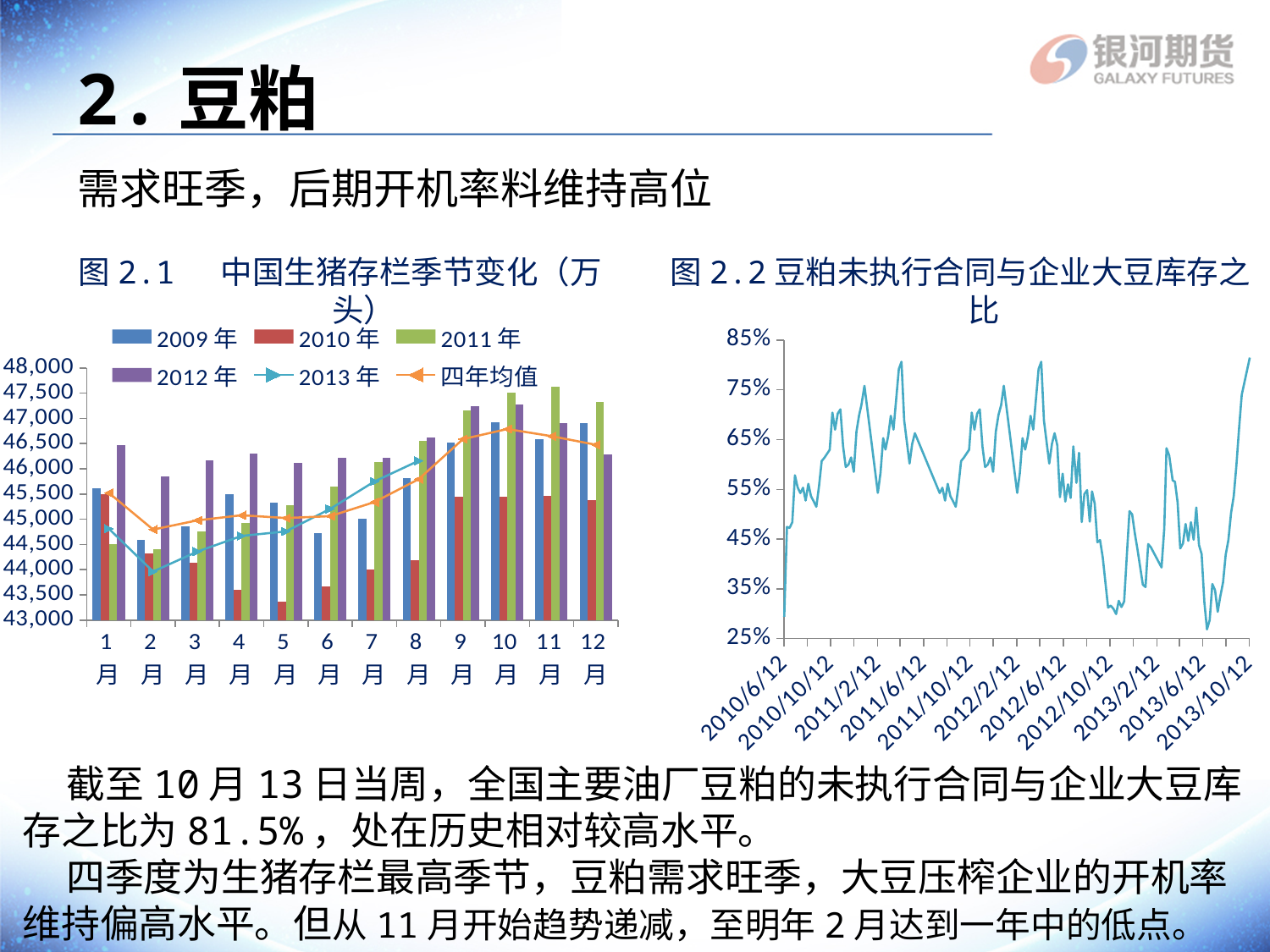

# 2.豆粕
需求旺季，后期开机率料维持高位
图2.1  中国生猪存栏季节变化（万头）
图2.2豆粕未执行合同与企业大豆库存之比

### Chart

| Category | 2009年 | 2010年 | 2011年 | 2012年 | 2013年 | 四年均值 |
|---|---|---|---|---|---|---|
| 1月 | 45616.0 | 45500.0 | 44510.0 | 46467.0 | 44813.0 | 45523.25 |
| 2月 | 44594.0 | 44330.0 | 44410.0 | 45846.0 | 43962.0 | 44795.0 |
| 3月 | 44861.0 | 44130.0 | 44750.0 | 46167.0 | 44358.0 | 44977.0 |
| 4月 | 45489.0 | 43600.0 | 44920.0 | 46306.0 | 44669.0 | 45078.75 |
| 5月 | 45325.0 | 43370.0 | 45280.0 | 46121.0 | 44758.0 | 45024.0 |
| 6月 | 44720.0 | 43670.0 | 45640.0 | 46213.0 | 45206.0 | 45060.75 |
| 7月 | 45006.0 | 44000.0 | 46142.0 | 46213.0 | 45748.0 | 45340.25 |
| 8月 | 45816.0 | 44180.0 | 46557.0 | 46629.0 | 46160.0 | 45795.5 |
| 9月 | 46516.0 | 45450.0 | 47158.0 | 47235.0 | None | 46589.75 |
| 10月 | 46921.0 | 45440.0 | 47516.0 | 47282.0 | None | 46789.75 |
| 11月 | 46590.0 | 45470.0 | 47625.0 | 46904.0 | None | 46647.25 |
| 12月 | 46900.0 | 45380.0 | 47334.0 | 46294.0 | None | 46477.0 |

### Chart

| Category | 未执行合同与油厂大豆库存之比 |
|---|---|
| 40341 | 0.29396507003285566 |
| 40348 | 0.47448690728945647 |
| 40355 | 0.47245632065775994 |
| 40362 | 0.48405157787580666 |
| 40369 | 0.5781966802902655 |
| 40376 | 0.5539207760711407 |
| 40383 | 0.5425427458947003 |
| 40390 | 0.5532578598717185 |
| 40397 | 0.5275416223875318 |
| 40404 | 0.5610537557849765 |
| 40411 | 0.536098509397278 |
| 40418 | 0.5260736196319018 |
| 40425 | 0.5151039623381728 |
| 40432 | 0.5560654429369513 |
| 40439 | 0.6067773029911557 |
| 40446 | 0.6133858267716535 |
| 40460 | 0.62939362795478 |
| 40467 | 0.7042160737812906 |
| 40474 | 0.669919743178172 |
| 40481 | 0.7021731786960927 |
| 40488 | 0.7107126002831526 |
| 40495 | 0.6362183146837188 |
| 40502 | 0.5948430493273535 |
| 40509 | 0.5996641477749786 |
| 40516 | 0.6140417457305507 |
| 40523 | 0.5851833374906453 |
| 40530 | 0.6657633012042031 |
| 40537 | 0.6988987375772227 |
| 40543 | 0.7192778101339546 |
| 40551 | 0.7579666160849785 |
| 40586 | 0.5429067592839968 |
| 40593 | 0.5827828120432622 |
| 40600 | 0.6529331425598345 |
| 40606 | 0.6298945286750176 |
| 40613 | 0.6566390041493794 |
| 40620 | 0.6977022977022975 |
| 40627 | 0.6699421965317934 |
| 40641 | 0.7916934447300776 |
| 40648 | 0.8062803398058246 |
| 40655 | 0.6883821932681867 |
| 40669 | 0.6017723432025838 |
| 40676 | 0.6413972134595182 |
| 40683 | 0.662700449005774 |
| 40748 | 0.5425427458947003 |
| 40755 | 0.5532578598717185 |
| 40762 | 0.5275416223875318 |
| 40769 | 0.5610537557849765 |
| 40776 | 0.536098509397278 |
| 40783 | 0.5260736196319018 |
| 40790 | 0.5151039623381728 |
| 40797 | 0.5560654429369513 |
| 40804 | 0.6067773029911557 |
| 40811 | 0.6133858267716535 |
| 40825 | 0.62939362795478 |
| 40832 | 0.7042160737812906 |
| 40839 | 0.669919743178172 |
| 40846 | 0.7021731786960927 |
| 40853 | 0.7107126002831526 |
| 40860 | 0.6362183146837188 |
| 40867 | 0.5948430493273535 |
| 40874 | 0.5996641477749786 |
| 40881 | 0.6140417457305507 |
| 40888 | 0.5851833374906453 |
| 40895 | 0.6657633012042031 |
| 40902 | 0.6994623655913969 |
| 40909 | 0.7192778101339546 |
| 40916 | 0.7579666160849785 |
| 40951 | 0.5429067592839968 |
| 40958 | 0.5827828120432622 |
| 40965 | 0.6529331425598345 |
| 40972 | 0.6298945286750176 |
| 40979 | 0.6566390041493794 |
| 40986 | 0.6977022977022975 |
| 40993 | 0.6699421965317934 |
| 41007 | 0.7916934447300776 |
| 41014 | 0.8062803398058246 |
| 41021 | 0.6882576442916586 |
| 41035 | 0.6017723432025838 |
| 41042 | 0.6413972134595182 |
| 41049 | 0.662700449005774 |
| 41056 | 0.6384880803011292 |
| 41063 | 0.5342297931919611 |
| 41070 | 0.5814827767092134 |
| 41077 | 0.5255375201835643 |
| 41084 | 0.5600034238758277 |
| 41091 | 0.5326975476839236 |
| 41098 | 0.636198300460945 |
| 41106 | 0.5630116065974352 |
| 41113 | 0.6233323450933885 |
| 41120 | 0.48433983744142334 |
| 41127 | 0.5405483405483407 |
| 41134 | 0.5484327349325611 |
| 41141 | 0.48500157878118094 |
| 41147 | 0.5458130364184653 |
| 41154 | 0.5216185655825974 |
| 41161 | 0.4435591591873081 |
| 41168 | 0.44815507893095347 |
| 41175 | 0.4131293067510238 |
| 41189 | 0.3123524184334139 |
| 41196 | 0.3162813944770713 |
| 41203 | 0.3099475030286719 |
| 41210 | 0.2993827985144426 |
| 41217 | 0.3259533819249244 |
| 41224 | 0.31346907244937416 |
| 41231 | 0.3245110603443481 |
| 41238 | 0.41621935296677776 |
| 41245 | 0.5062792877225867 |
| 41252 | 0.49974567650050866 |
| 41259 | 0.4620129048582998 |
| 41266 | 0.4290974405029187 |
| 41280 | 0.35832606800348793 |
| 41287 | 0.3536203347355231 |
| 41294 | 0.43998075535241876 |
| 41301 | 0.43363015834517166 |
| 41329 | 0.3930048523138055 |
| 41336 | 0.4706558790915439 |
| 41342 | 0.6325914149443571 |
| 41349 | 0.6181463957695519 |
| 41358 | 0.5680478864089846 |
| 41364 | 0.5652727776239269 |
| 41371 | 0.5240980599255106 |
| 41378 | 0.43126639504381376 |
| 41385 | 0.44110127826941986 |
| 41392 | 0.4804765773084222 |
| 41399 | 0.4466498578402448 |
| 41406 | 0.48407717340771766 |
| 41413 | 0.44881550610193827 |
| 41420 | 0.5134404778836581 |
| 41427 | 0.4379853463782745 |
| 41434 | 0.41971252566735157 |
| 41441 | 0.3237800980183253 |
| 41448 | 0.26871599746336905 |
| 41455 | 0.28741502026746724 |
| 41462 | 0.35966135458167325 |
| 41469 | 0.34729353541602176 |
| 41476 | 0.3040055920252858 |
| 41483 | 0.33598806860551905 |
| 41490 | 0.36276715410573673 |
| 41497 | 0.4186383120859545 |
| 41504 | 0.44809513074842167 |
| 41511 | 0.5021173078655734 |
| 41518 | 0.5365946632782727 |
| 41525 | 0.5980134799574307 |
| 41532 | 0.6730625931445606 |
| 41539 | 0.7398917542184035 |
| 41560 | 0.814757079760977 |
    截至10月13日当周，全国主要油厂豆粕的未执行合同与企业大豆库存之比为81.5%，处在历史相对较高水平。
    四季度为生猪存栏最高季节，豆粕需求旺季，大豆压榨企业的开机率维持偏高水平。但从11月开始趋势递减，至明年2月达到一年中的低点。